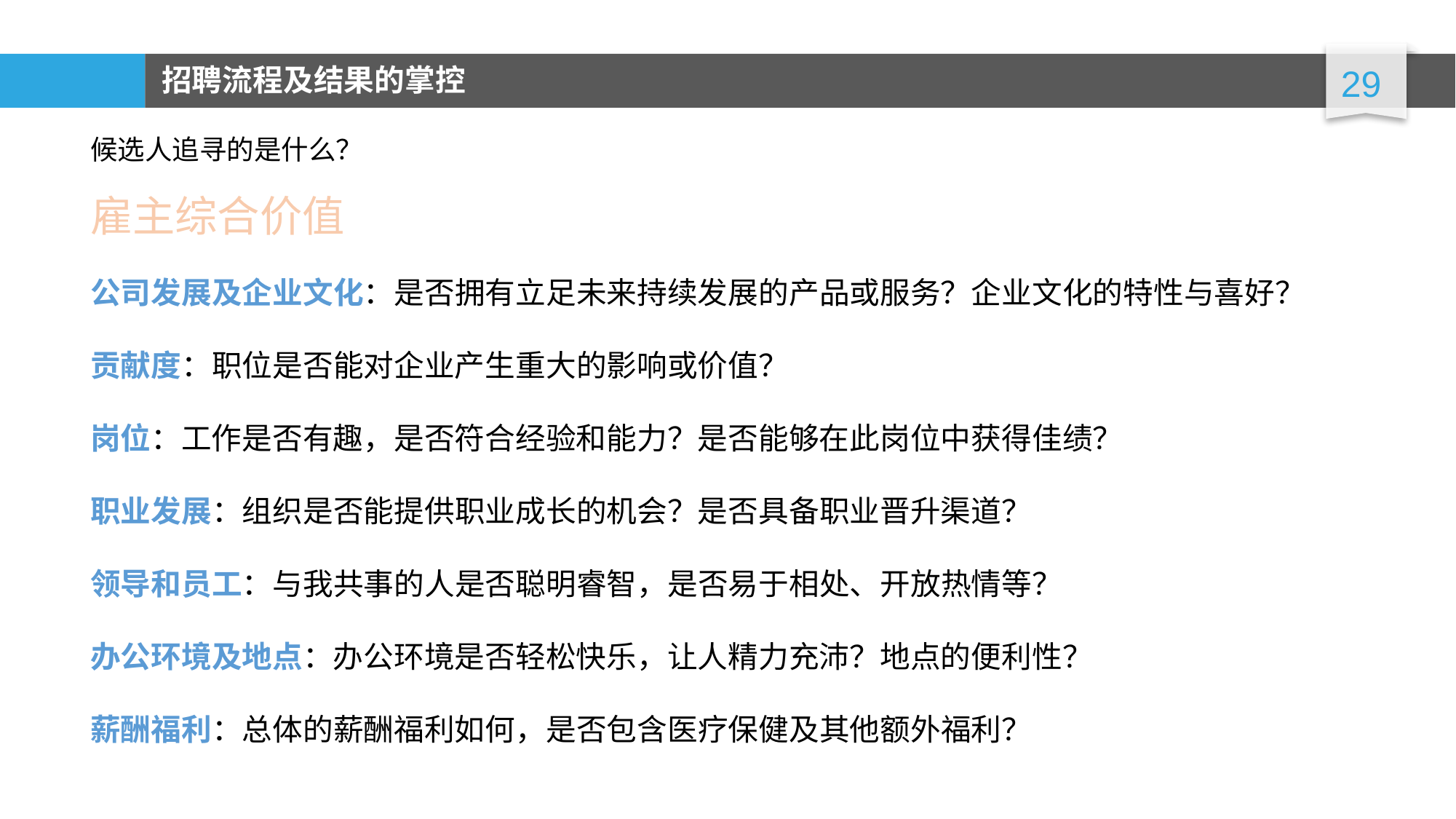

招聘流程及结果的掌控
候选人追寻的是什么？
雇主综合价值

公司发展及企业文化：是否拥有立足未来持续发展的产品或服务？企业文化的特性与喜好？

贡献度：职位是否能对企业产生重大的影响或价值？

岗位：工作是否有趣，是否符合经验和能力？是否能够在此岗位中获得佳绩？

职业发展：组织是否能提供职业成长的机会？是否具备职业晋升渠道？

领导和员工：与我共事的人是否聪明睿智，是否易于相处、开放热情等？

办公环境及地点：办公环境是否轻松快乐，让人精力充沛？地点的便利性？

薪酬福利：总体的薪酬福利如何，是否包含医疗保健及其他额外福利？